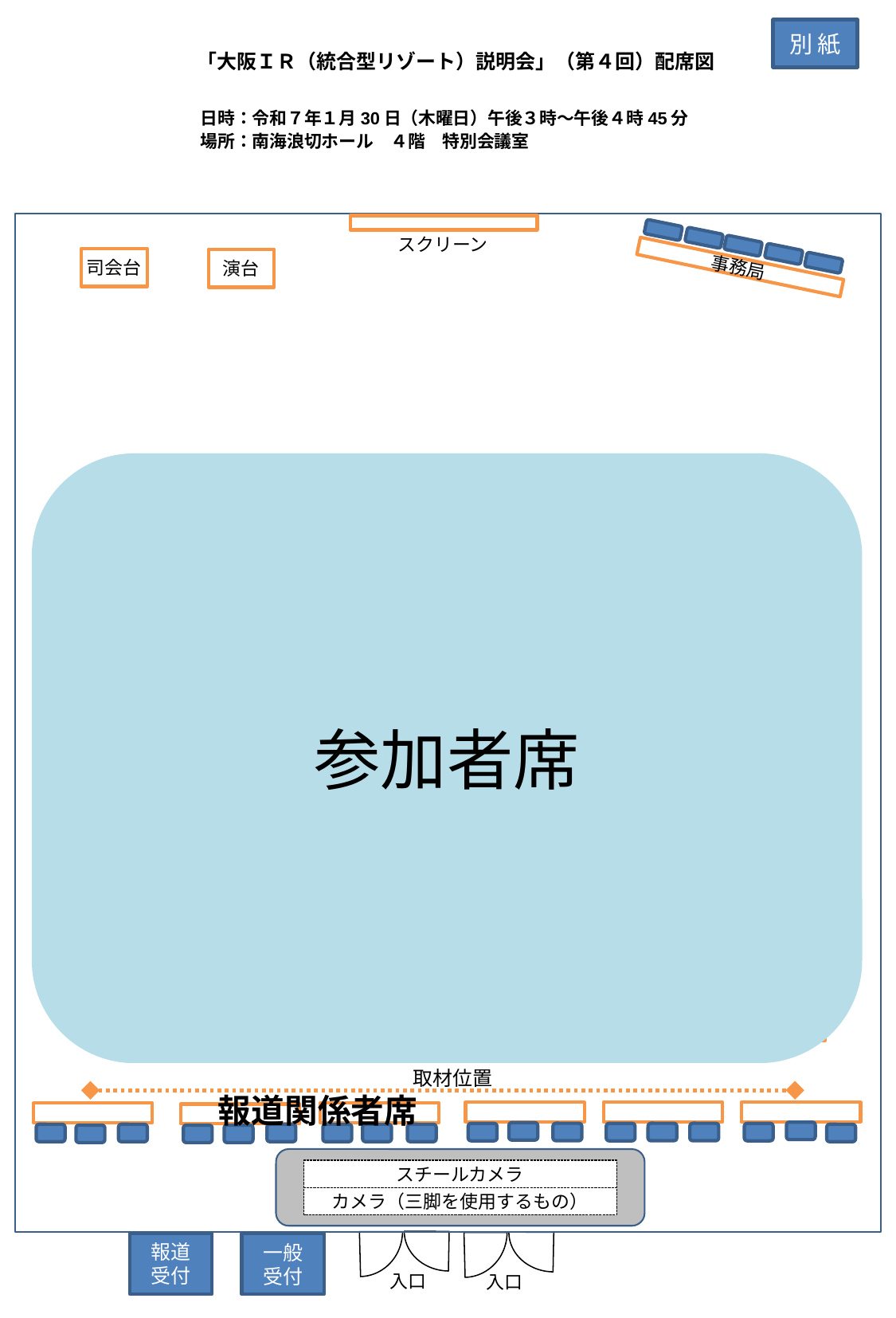

別 紙
「大阪ＩＲ（統合型リゾート）説明会」（第４回）配席図
日時：令和７年１月30日（木曜日）午後３時～午後４時45分
場所：南海浪切ホール　４階　特別会議室

スクリーン

司会台

演台
事務局

参加者席

取材位置
報道関係者席

スチールカメラ
カメラ（三脚を使用するもの）

入口

入口
報道受付
一般受付